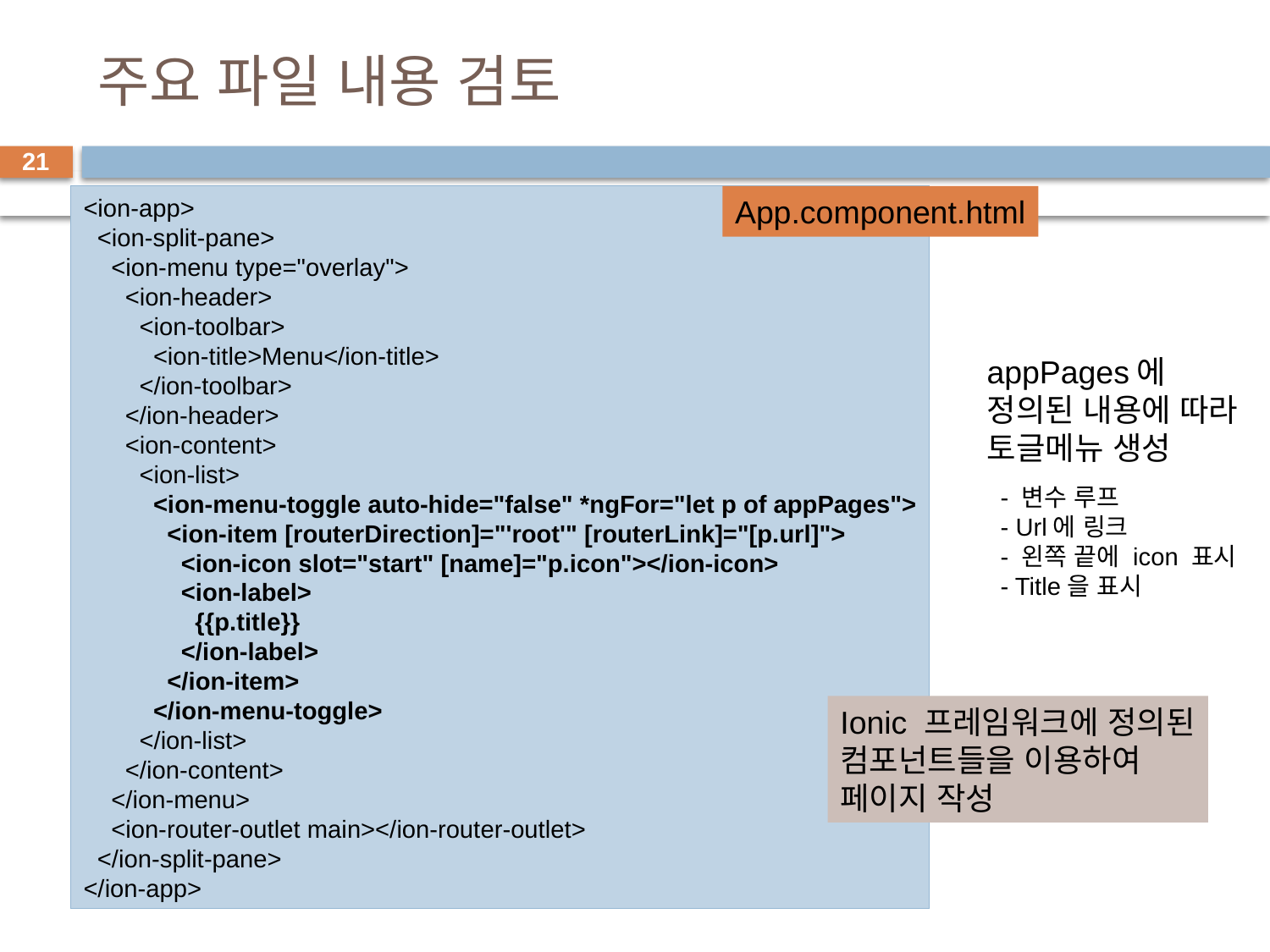

# 주요 파일 내용 검토
21
<ion-app>
  <ion-split-pane>
    <ion-menu type="overlay">
      <ion-header>
        <ion-toolbar>
          <ion-title>Menu</ion-title>
        </ion-toolbar>
      </ion-header>
      <ion-content>
        <ion-list>
          <ion-menu-toggle auto-hide="false" *ngFor="let p of appPages">
            <ion-item [routerDirection]="'root'" [routerLink]="[p.url]">
              <ion-icon slot="start" [name]="p.icon"></ion-icon>
              <ion-label>
                {{p.title}}
              </ion-label>
            </ion-item>
          </ion-menu-toggle>
        </ion-list>
      </ion-content>
    </ion-menu>
    <ion-router-outlet main></ion-router-outlet>
  </ion-split-pane>
</ion-app>
App.component.html
appPages에
정의된 내용에 따라
토글메뉴 생성
- 변수 루프
- Url에 링크
- 왼쪽 끝에 icon 표시
- Title을 표시
Ionic 프레임워크에 정의된
컴포넌트들을 이용하여
페이지 작성